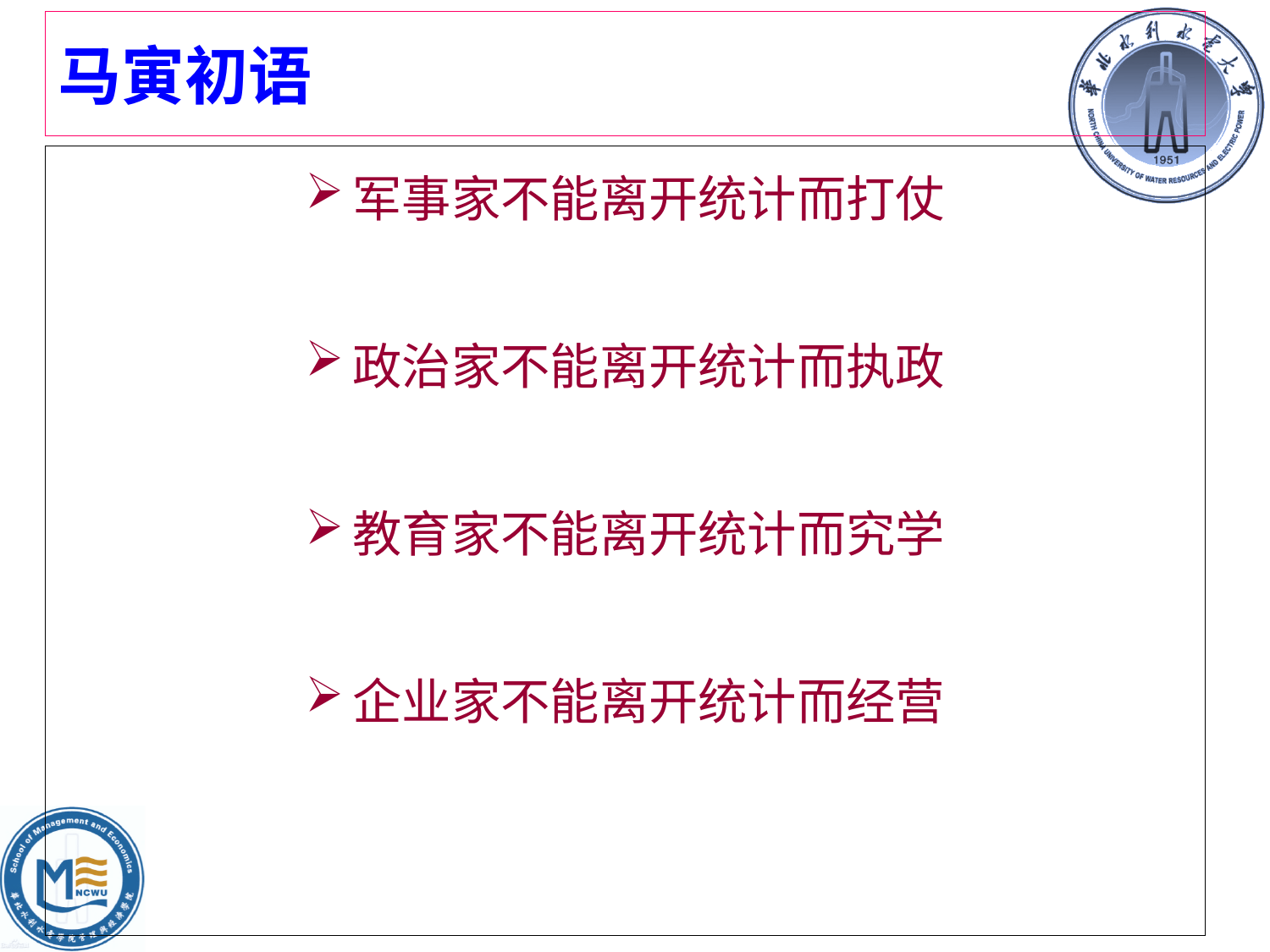

# 马寅初语
军事家不能离开统计而打仗

政治家不能离开统计而执政

教育家不能离开统计而究学

企业家不能离开统计而经营